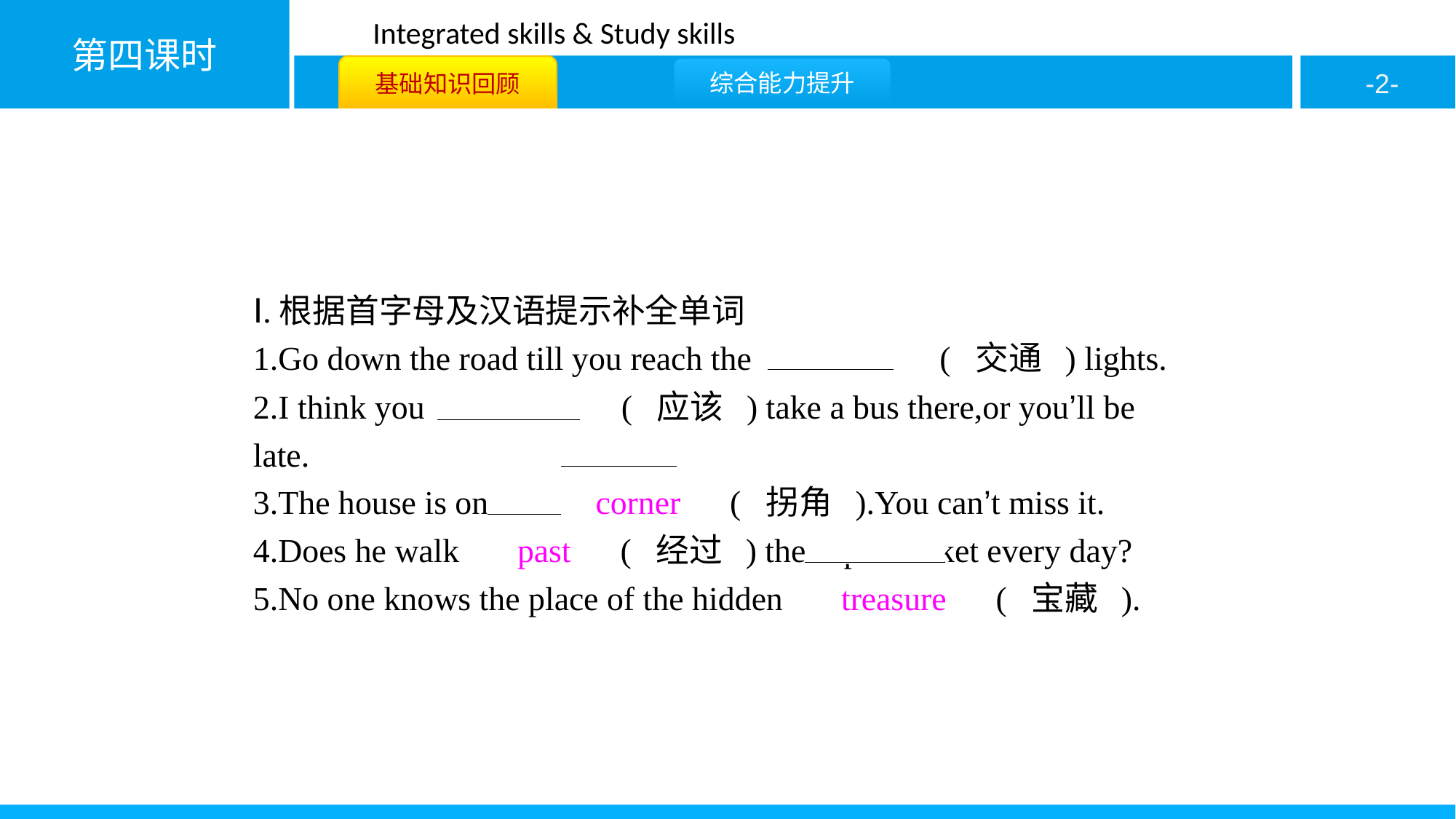

Ⅰ.根据首字母及汉语提示补全单词
1.Go down the road till you reach the 　traffic　(  交通  ) lights.
2.I think you 　should　(  应该  ) take a bus there,or you’ll be late.
3.The house is on the 　corner　(  拐角  ).You can’t miss it.
4.Does he walk 　past　(  经过  ) the supermarket every day?
5.No one knows the place of the hidden 　treasure　(  宝藏  ).